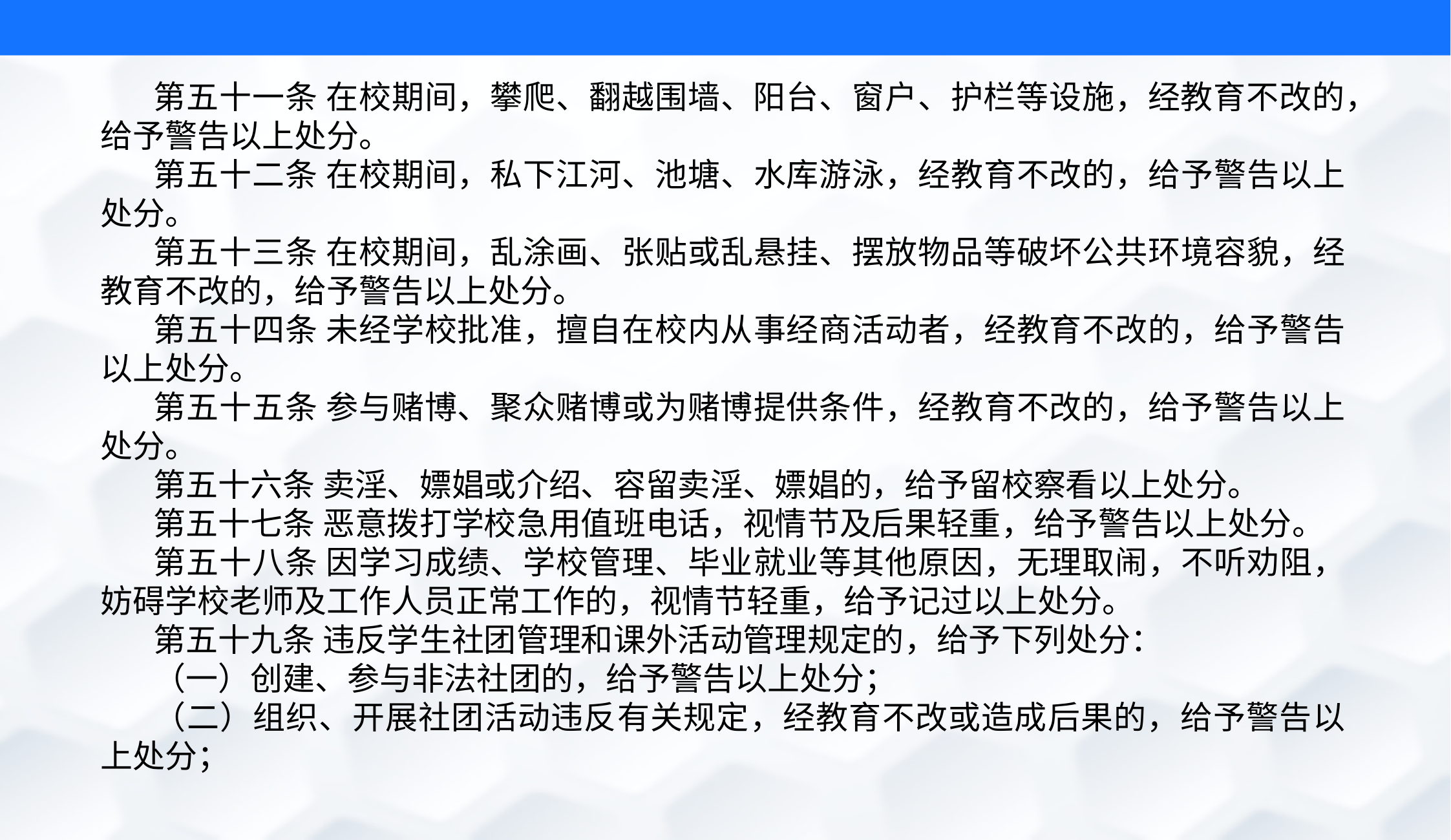

第五十一条 在校期间，攀爬、翻越围墙、阳台、窗户、护栏等设施，经教育不改的，给予警告以上处分。
第五十二条 在校期间，私下江河、池塘、水库游泳，经教育不改的，给予警告以上处分。
第五十三条 在校期间，乱涂画、张贴或乱悬挂、摆放物品等破坏公共环境容貌，经教育不改的，给予警告以上处分。
第五十四条 未经学校批准，擅自在校内从事经商活动者，经教育不改的，给予警告以上处分。
第五十五条 参与赌博、聚众赌博或为赌博提供条件，经教育不改的，给予警告以上处分。
第五十六条 卖淫、嫖娼或介绍、容留卖淫、嫖娼的，给予留校察看以上处分。
第五十七条 恶意拨打学校急用值班电话，视情节及后果轻重，给予警告以上处分。
第五十八条 因学习成绩、学校管理、毕业就业等其他原因，无理取闹，不听劝阻，妨碍学校老师及工作人员正常工作的，视情节轻重，给予记过以上处分。
第五十九条 违反学生社团管理和课外活动管理规定的，给予下列处分：
（一）创建、参与非法社团的，给予警告以上处分；
（二）组织、开展社团活动违反有关规定，经教育不改或造成后果的，给予警告以上处分；